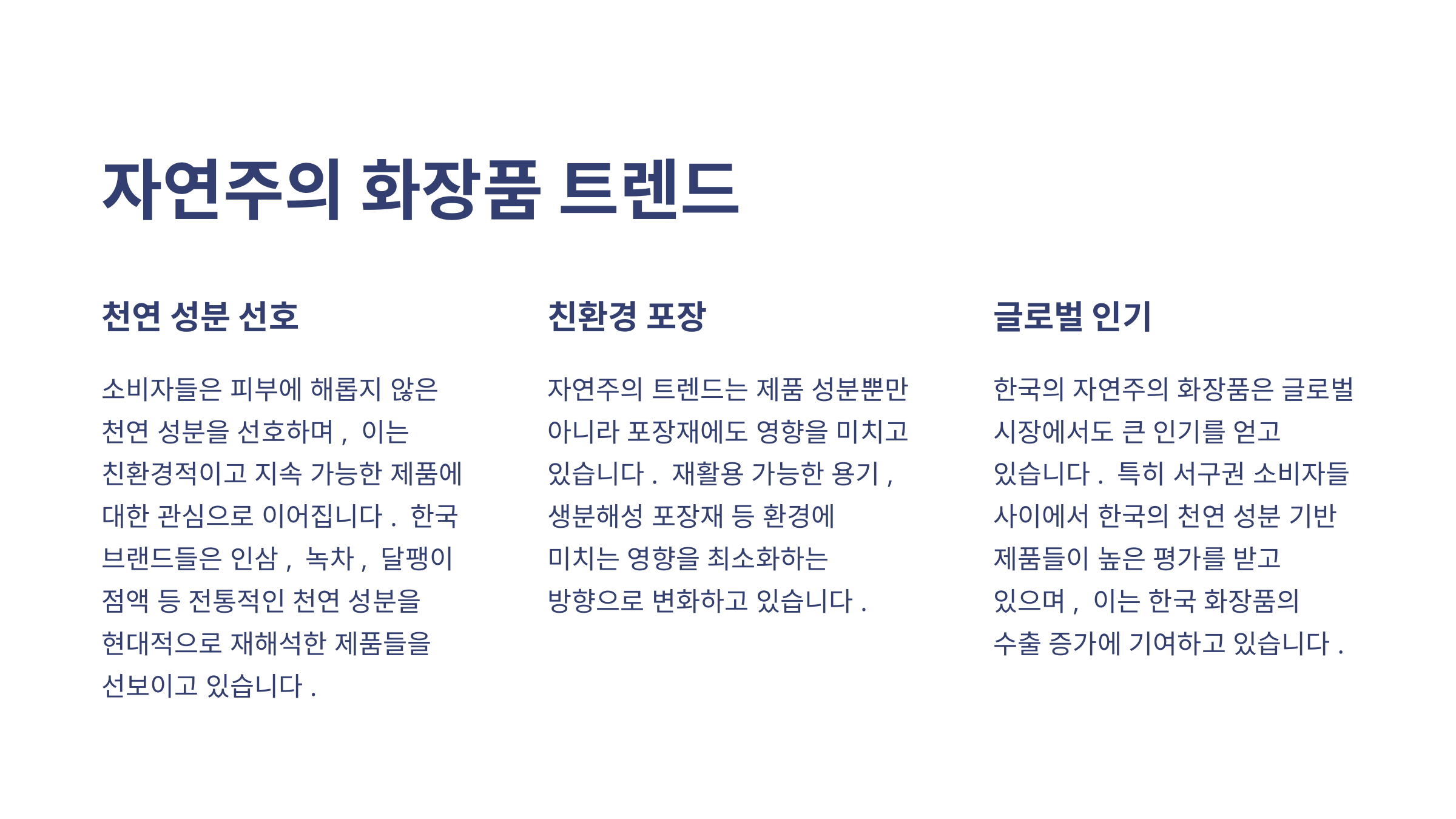

자연주의 화장품 트렌드
천연 성분 선호
친환경 포장
글로벌 인기
소비자들은 피부에 해롭지 않은 천연 성분을 선호하며, 이는 친환경적이고 지속 가능한 제품에 대한 관심으로 이어집니다. 한국 브랜드들은 인삼, 녹차, 달팽이 점액 등 전통적인 천연 성분을 현대적으로 재해석한 제품들을 선보이고 있습니다.
자연주의 트렌드는 제품 성분뿐만 아니라 포장재에도 영향을 미치고 있습니다. 재활용 가능한 용기, 생분해성 포장재 등 환경에 미치는 영향을 최소화하는 방향으로 변화하고 있습니다.
한국의 자연주의 화장품은 글로벌 시장에서도 큰 인기를 얻고 있습니다. 특히 서구권 소비자들 사이에서 한국의 천연 성분 기반 제품들이 높은 평가를 받고 있으며, 이는 한국 화장품의 수출 증가에 기여하고 있습니다.